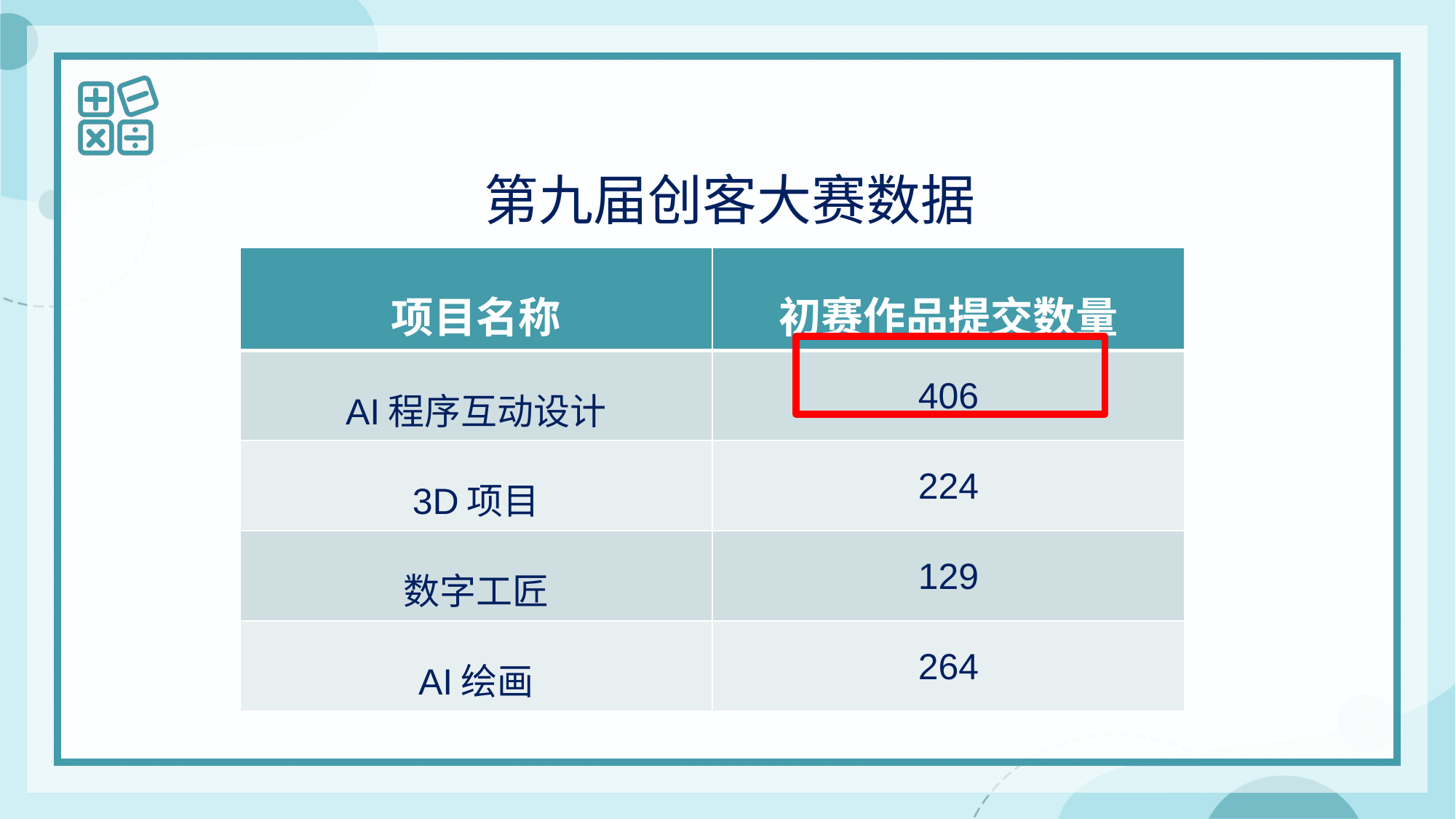

第九届创客大赛数据
| 项目名称 | 初赛作品提交数量 |
| --- | --- |
| AI程序互动设计 | 406 |
| 3D项目 | 224 |
| 数字工匠 | 129 |
| AI绘画 | 264 |